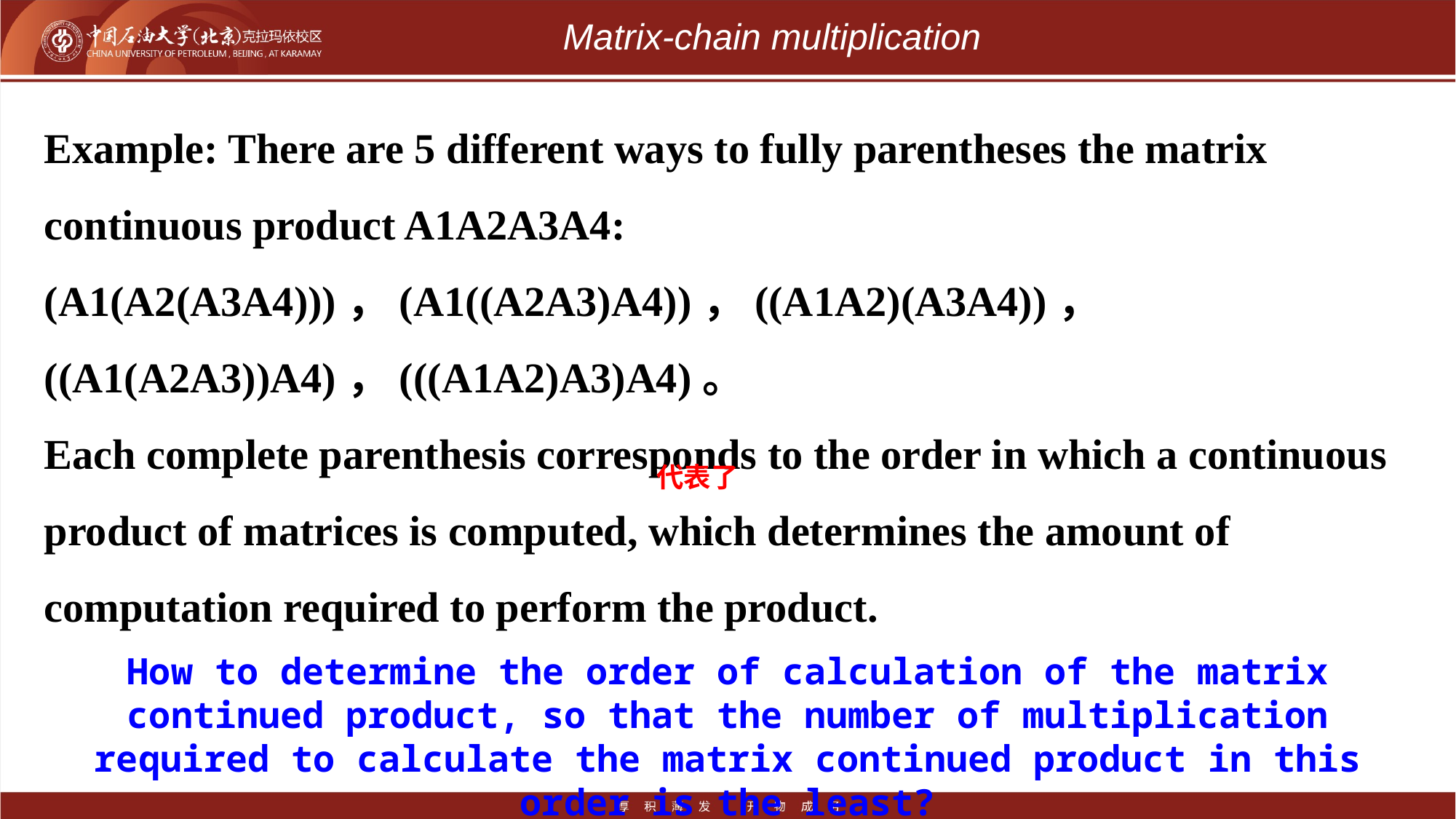

# Matrix-chain multiplication
Example: There are 5 different ways to fully parentheses the matrix continuous product A1A2A3A4:
(A1(A2(A3A4)))，(A1((A2A3)A4))，((A1A2)(A3A4))，((A1(A2A3))A4)，(((A1A2)A3)A4)。
Each complete parenthesis corresponds to the order in which a continuous product of matrices is computed, which determines the amount of computation required to perform the product.
How to determine the order of calculation of the matrix continued product, so that the number of multiplication required to calculate the matrix continued product in this order is the least?
代表了